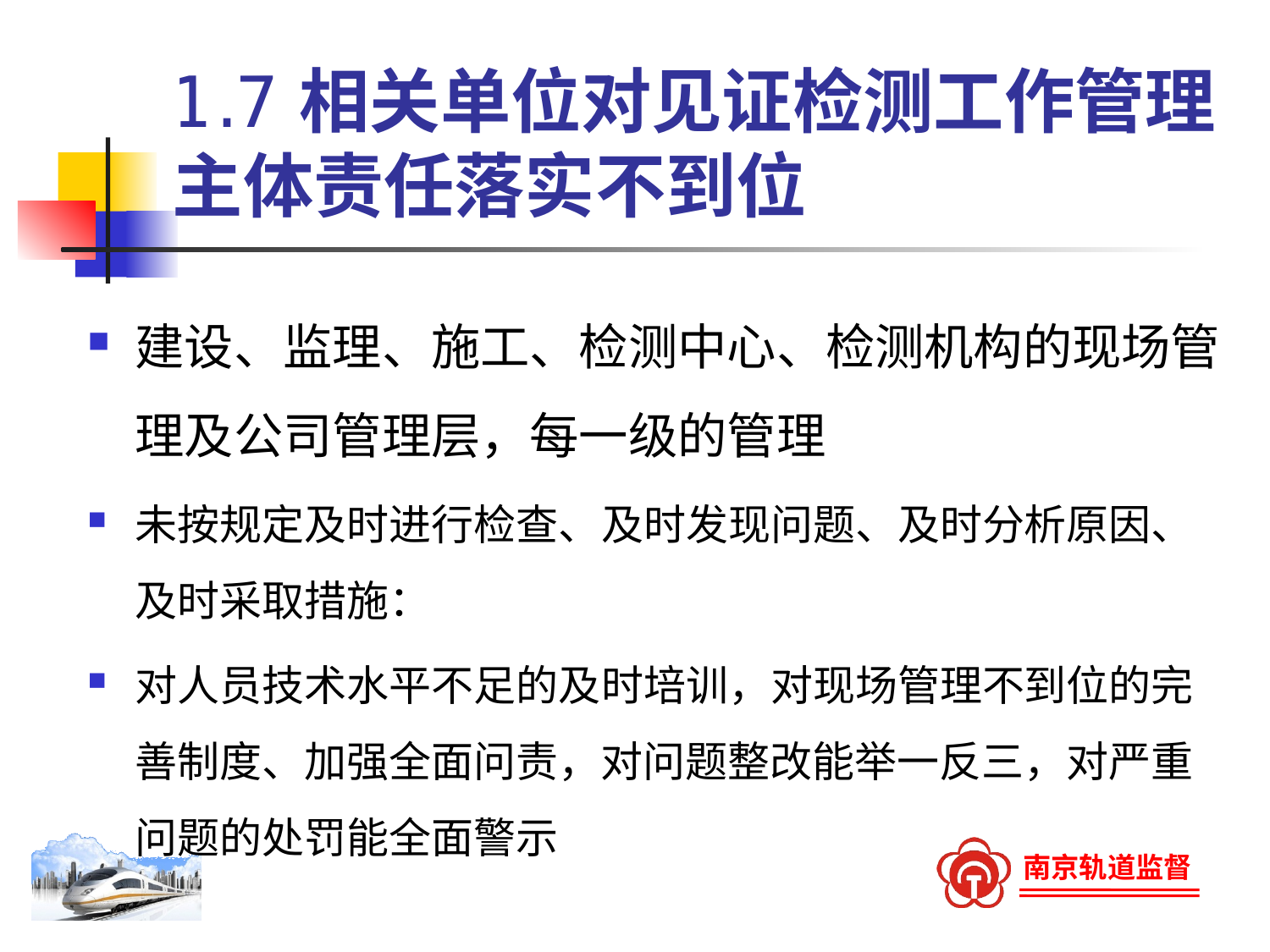

# 1.7相关单位对见证检测工作管理主体责任落实不到位
建设、监理、施工、检测中心、检测机构的现场管理及公司管理层，每一级的管理
未按规定及时进行检查、及时发现问题、及时分析原因、及时采取措施：
对人员技术水平不足的及时培训，对现场管理不到位的完善制度、加强全面问责，对问题整改能举一反三，对严重问题的处罚能全面警示